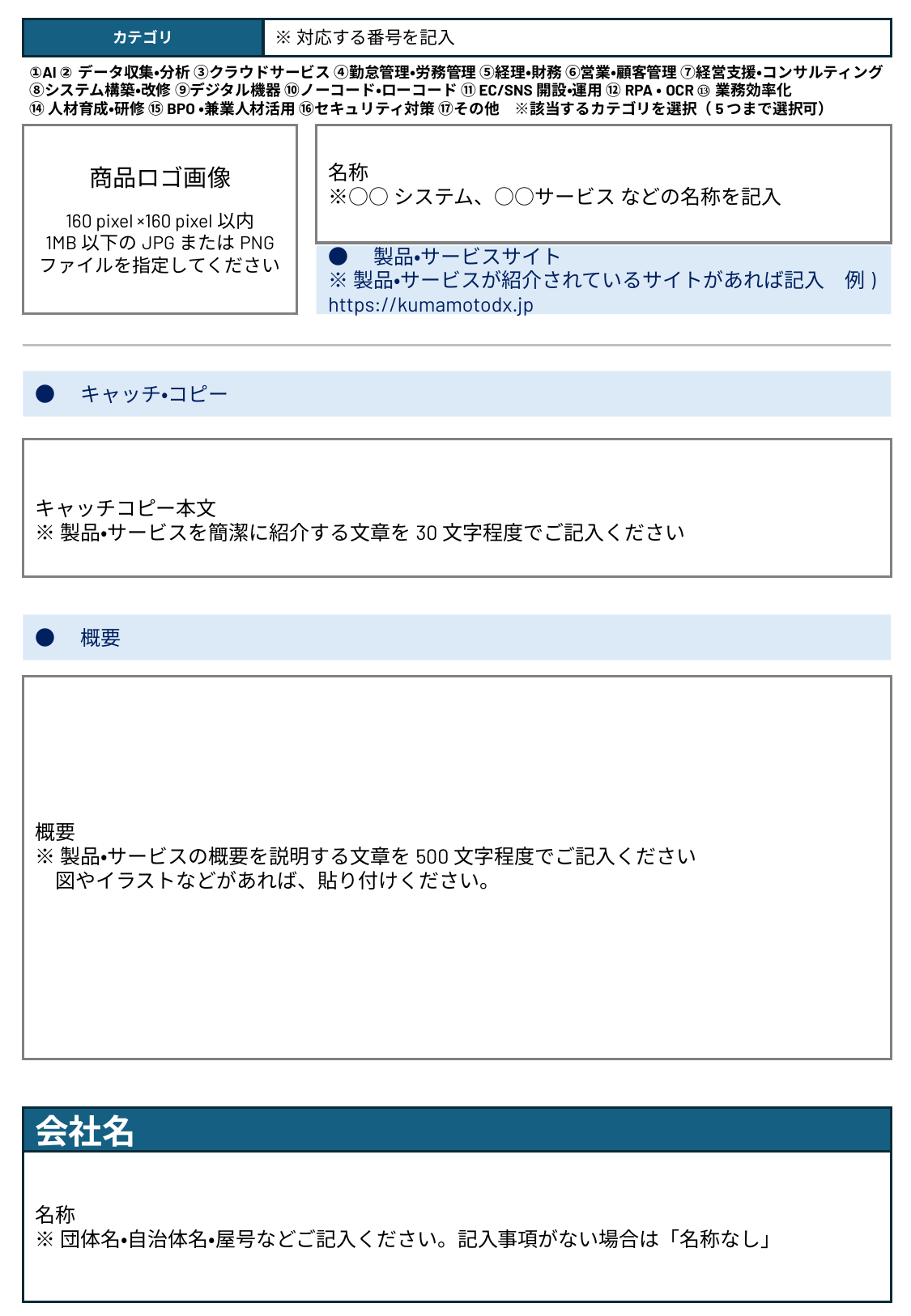

カテゴリ
※対応する番号を記入
①AI ②データ収集・分析 ③クラウドサービス ④勤怠管理・労務管理 ⑤経理・財務 ⑥営業・顧客管理 ⑦経営支援・コンサルティング ⑧システム構築・改修 ⑨デジタル機器 ⑩ノーコード・ローコード ⑪EC/SNS開設・運用 ⑫RPA・OCR ⑬業務効率化
⑭人材育成・研修 ⑮BPO・兼業人材活用 ⑯セキュリティ対策 ⑰その他　※該当するカテゴリを選択（5つまで選択可）
商品ロゴ画像

160 pixel ×160 pixel以内
1MB以下のJPGまたはPNG
ファイルを指定してください
名称
※○○システム、○○サービス などの名称を記入
●　製品・サービスサイト
※製品・サービスが紹介されているサイトがあれば記入　例) https://kumamotodx.jp
●　キャッチ・コピー

キャッチコピー本文
※製品・サービスを簡潔に紹介する文章を30文字程度でご記入ください

●　概要
概要
※製品・サービスの概要を説明する文章を500文字程度でご記入ください
　図やイラストなどがあれば、貼り付けください。

会社名
名称
※団体名・自治体名・屋号などご記入ください。記入事項がない場合は「名称なし」